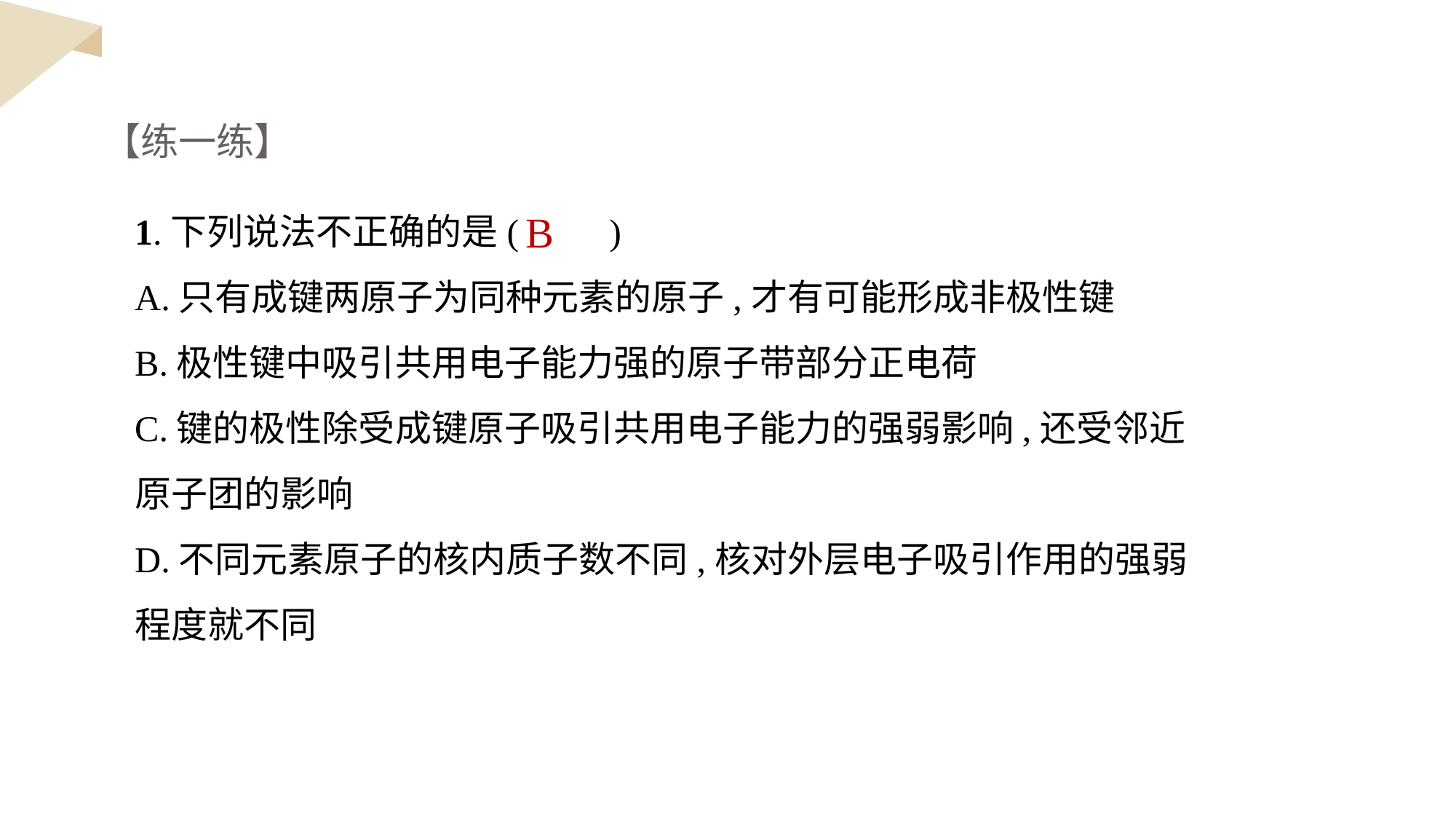

【练一练】
1.下列说法不正确的是(　　)
A.只有成键两原子为同种元素的原子,才有可能形成非极性键
B.极性键中吸引共用电子能力强的原子带部分正电荷
C.键的极性除受成键原子吸引共用电子能力的强弱影响,还受邻近原子团的影响
D.不同元素原子的核内质子数不同,核对外层电子吸引作用的强弱程度就不同
B